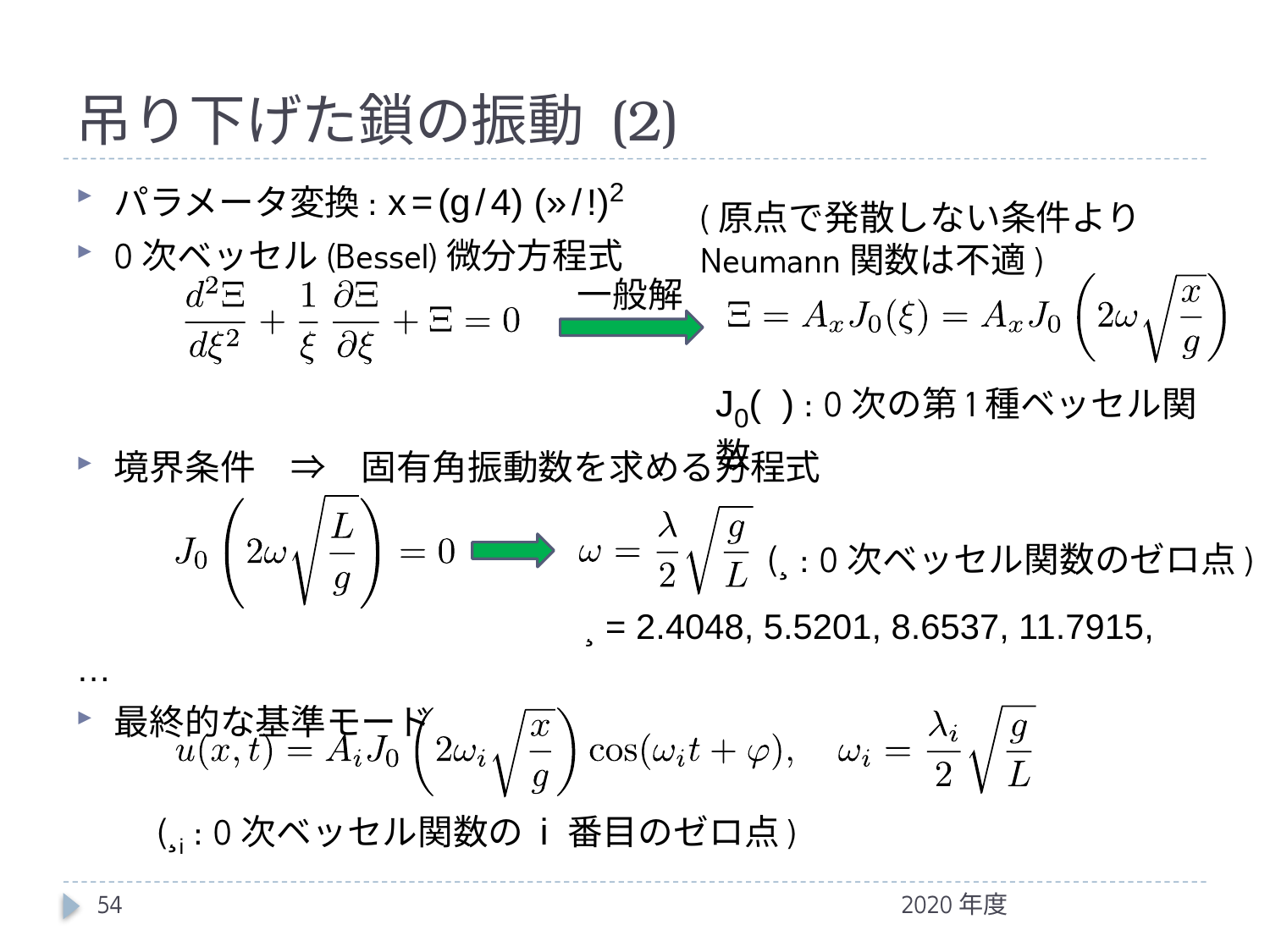

# 吊り下げた鎖の振動 (2)
パラメータ変換: x = (g / 4) (» / !)2
0次ベッセル(Bessel)微分方程式

境界条件　⇒　固有角振動数を求める方程式

				¸ = 2.4048, 5.5201, 8.6537, 11.7915, …
最終的な基準モード
(原点で発散しない条件より
Neumann関数は不適)
一般解

J0(  ) : 0次の第1種ベッセル関数

(¸ : 0次ベッセル関数のゼロ点)

(¸i : 0次ベッセル関数の i 番目のゼロ点)
54
2020年度